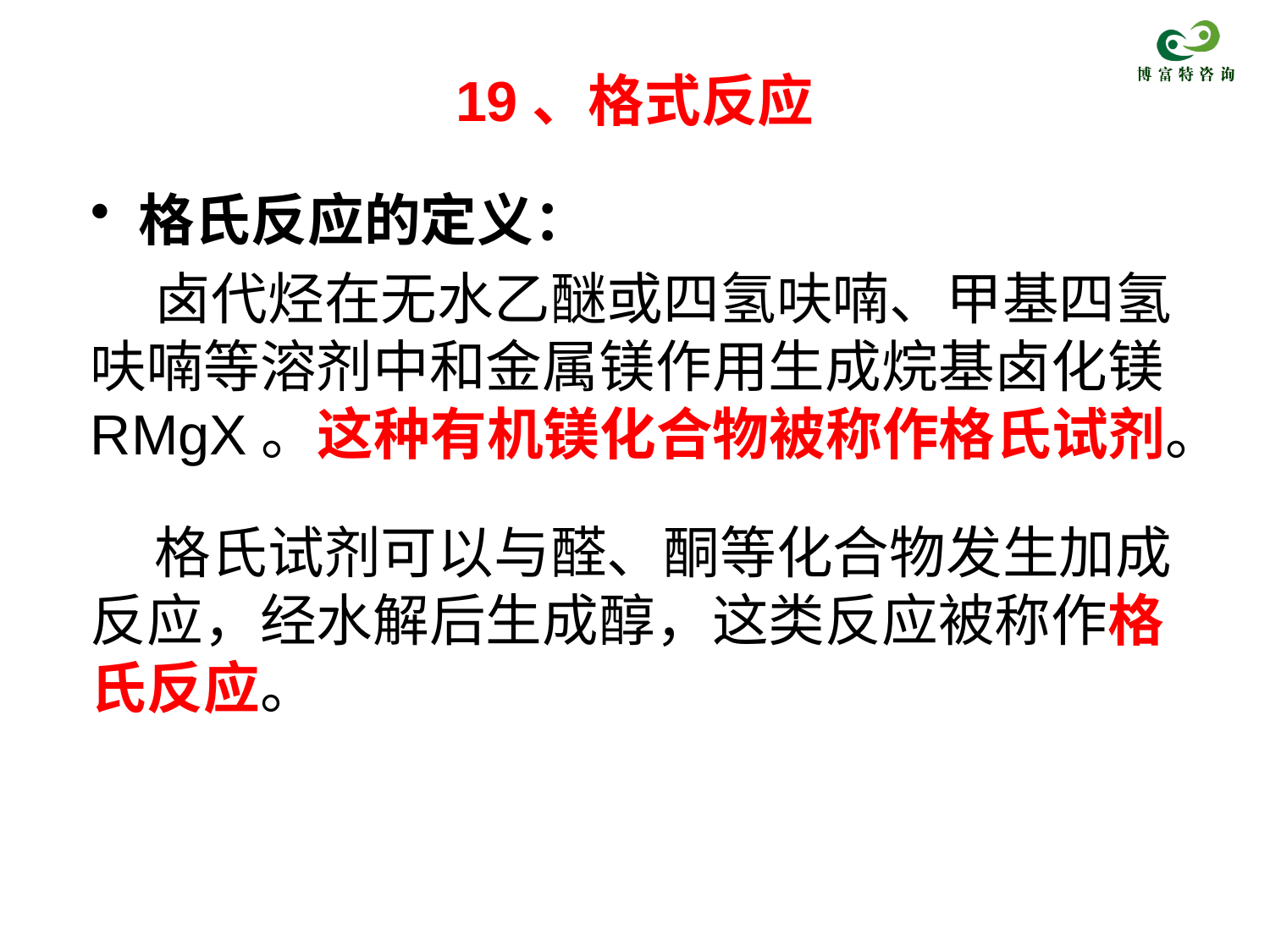

# 19、格式反应
格氏反应的定义：
    卤代烃在无水乙醚或四氢呋喃、甲基四氢呋喃等溶剂中和金属镁作用生成烷基卤化镁RMgX。这种有机镁化合物被称作格氏试剂。

    格氏试剂可以与醛、酮等化合物发生加成反应，经水解后生成醇，这类反应被称作格氏反应。